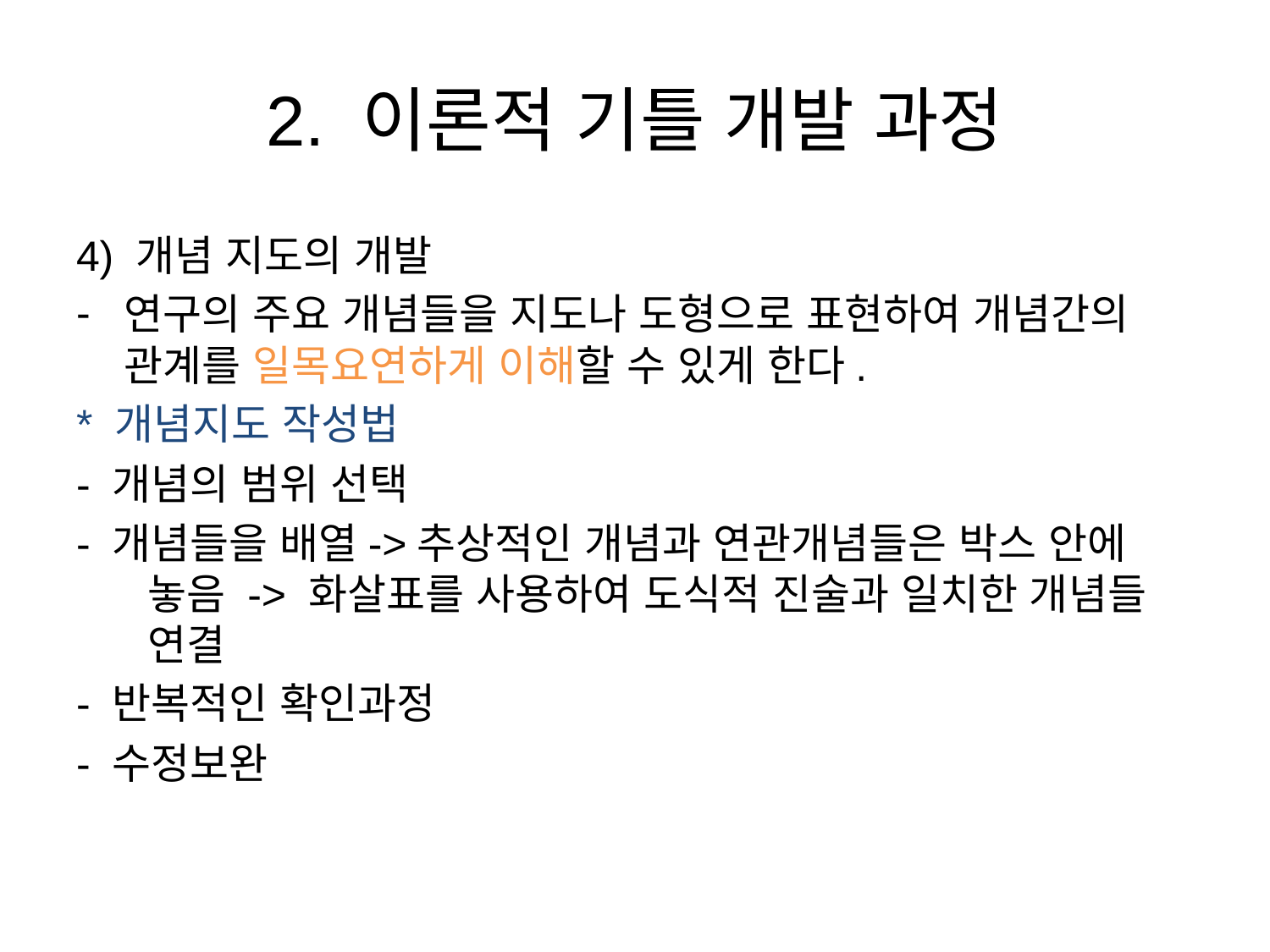

# 2. 이론적 기틀 개발 과정
4) 개념 지도의 개발
연구의 주요 개념들을 지도나 도형으로 표현하여 개념간의 관계를 일목요연하게 이해할 수 있게 한다.
* 개념지도 작성법
- 개념의 범위 선택
- 개념들을 배열->추상적인 개념과 연관개념들은 박스 안에 놓음 -> 화살표를 사용하여 도식적 진술과 일치한 개념들 연결
- 반복적인 확인과정
- 수정보완